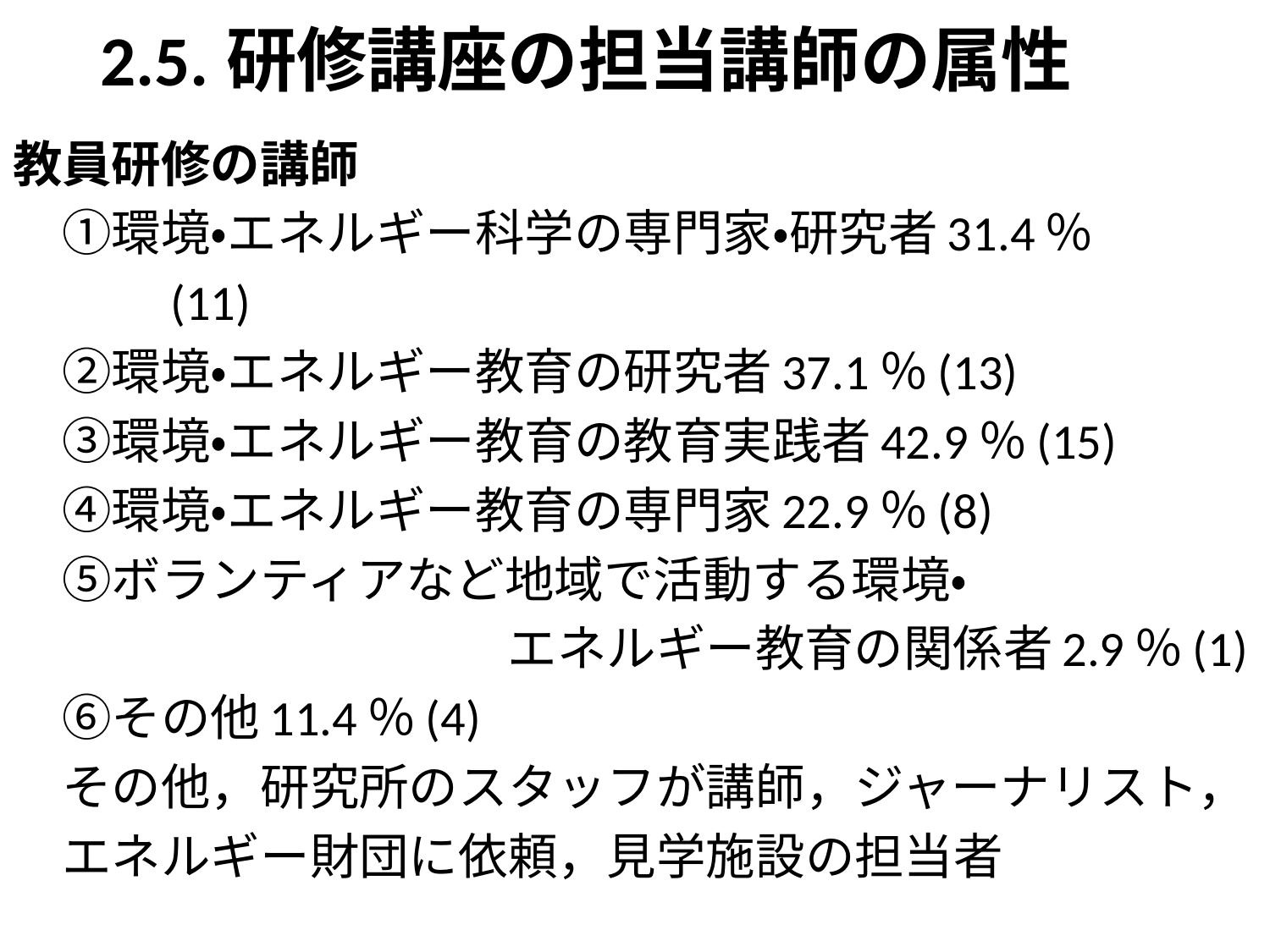

# 2.5.研修講座の担当講師の属性
教員研修の講師
　①環境・エネルギー科学の専門家・研究者31.4％
　　　(11)
　②環境・エネルギー教育の研究者37.1％(13)
　③環境・エネルギー教育の教育実践者42.9％(15)
　④環境・エネルギー教育の専門家22.9％(8)
　⑤ボランティアなど地域で活動する環境・
　　　　　　　　　　エネルギー教育の関係者2.9％(1)
　⑥その他11.4％(4)
　その他，研究所のスタッフが講師，ジャーナリスト，
　エネルギー財団に依頼，見学施設の担当者